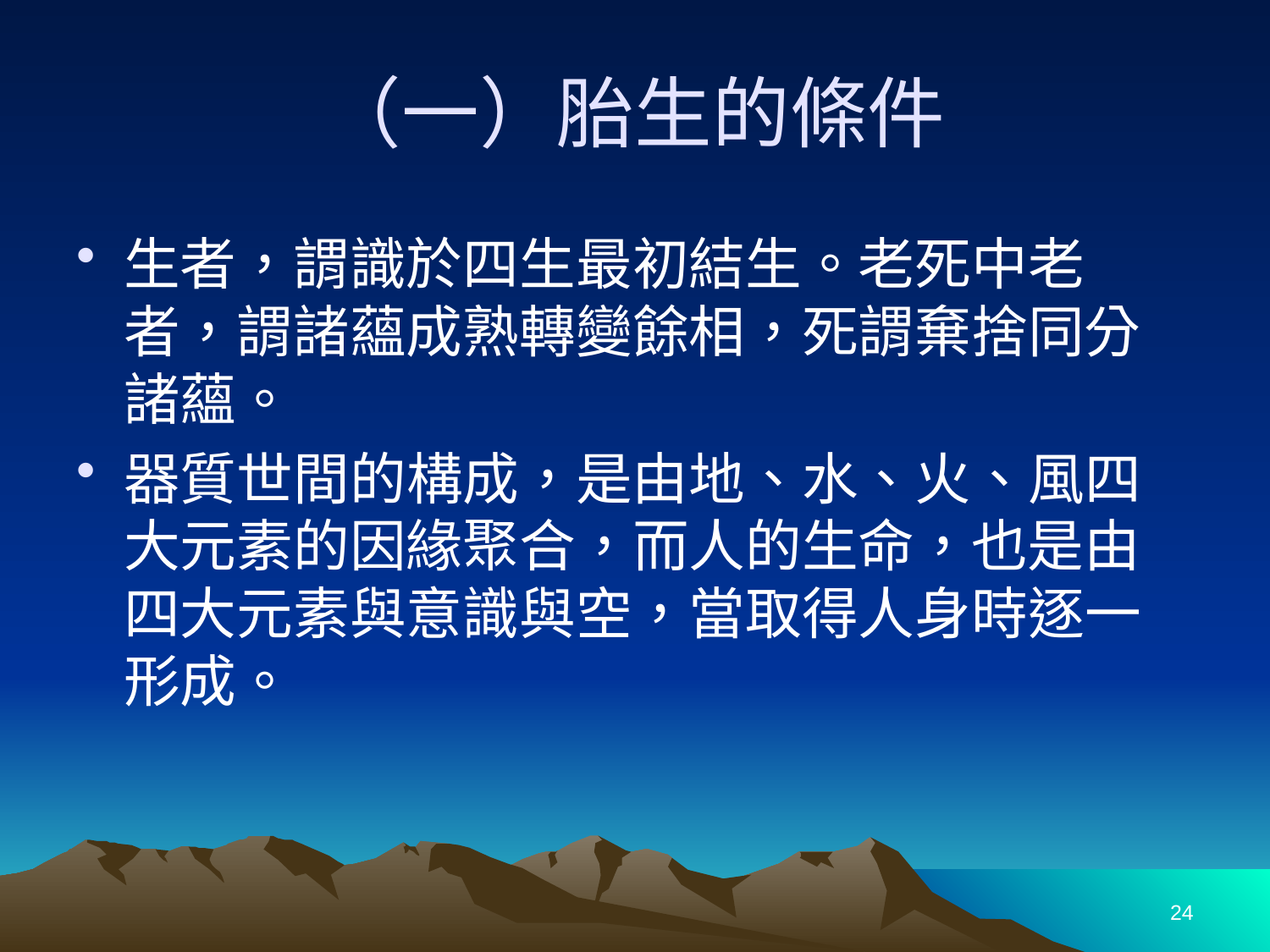

# （一）胎生的條件
生者，謂識於四生最初結生。老死中老者，謂諸蘊成熟轉變餘相，死謂棄捨同分諸蘊。
器質世間的構成，是由地、水、火、風四大元素的因緣聚合，而人的生命，也是由四大元素與意識與空，當取得人身時逐一形成。
24